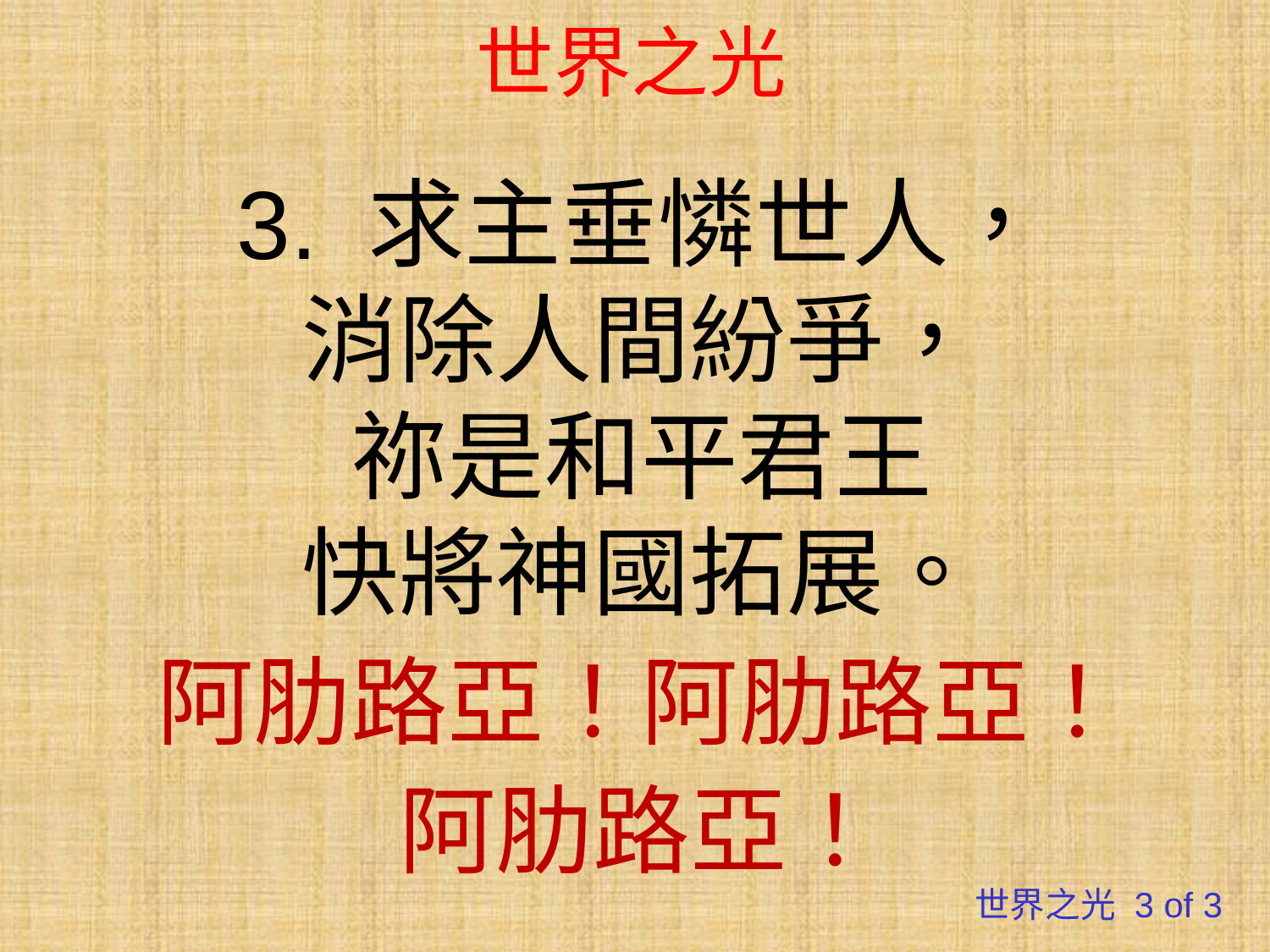

# 世界之光
3. 求主垂憐世人，
消除人間紛爭，
祢是和平君王
快將神國拓展。
阿肋路亞！阿肋路亞！
阿肋路亞！

世界之光 3 of 3